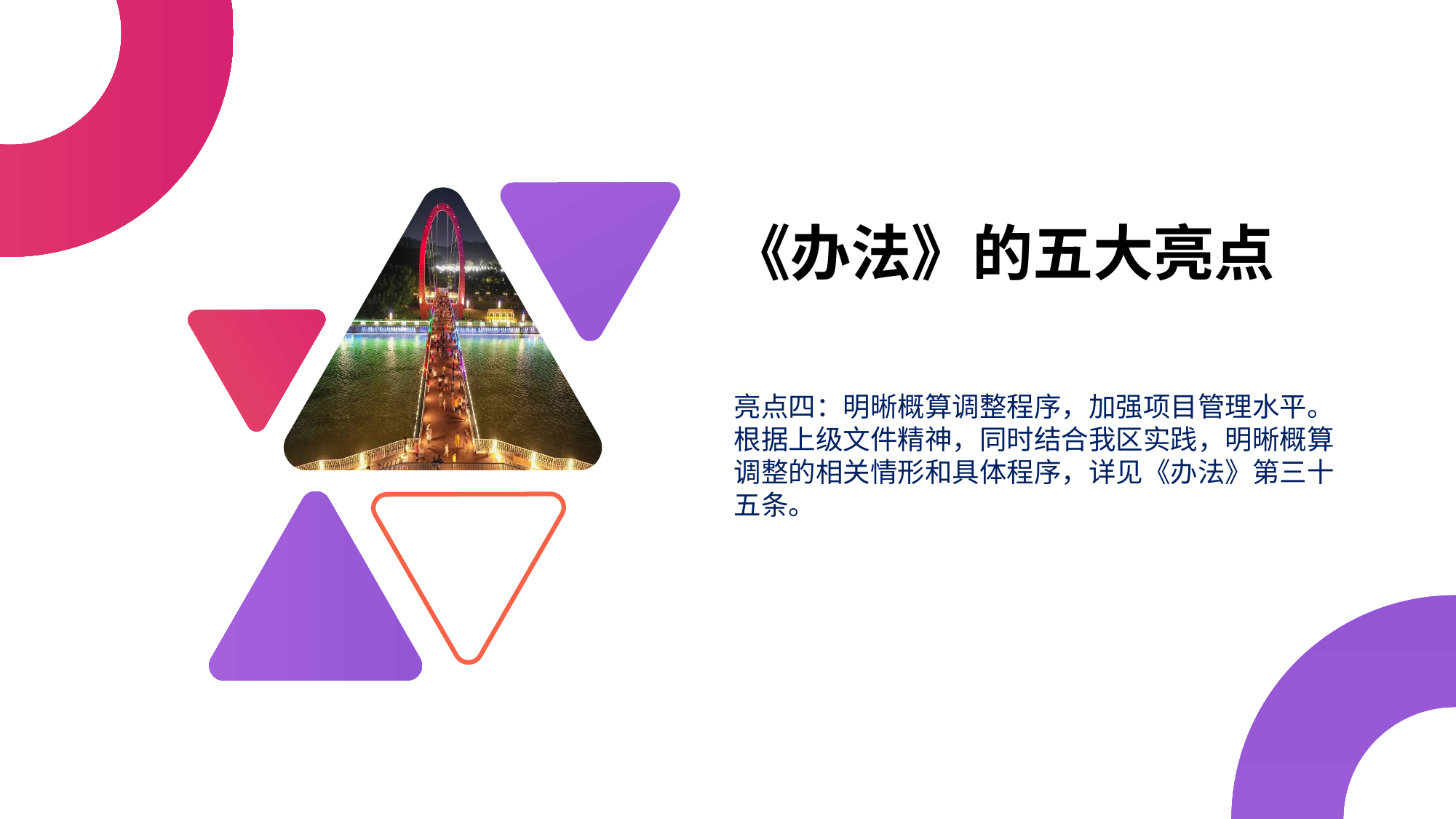

《办法》的五大亮点

亮点四：明晰概算调整程序，加强项目管理水平。
根据上级文件精神，同时结合我区实践，明晰概算调整的相关情形和具体程序，详见《办法》第三十五条。